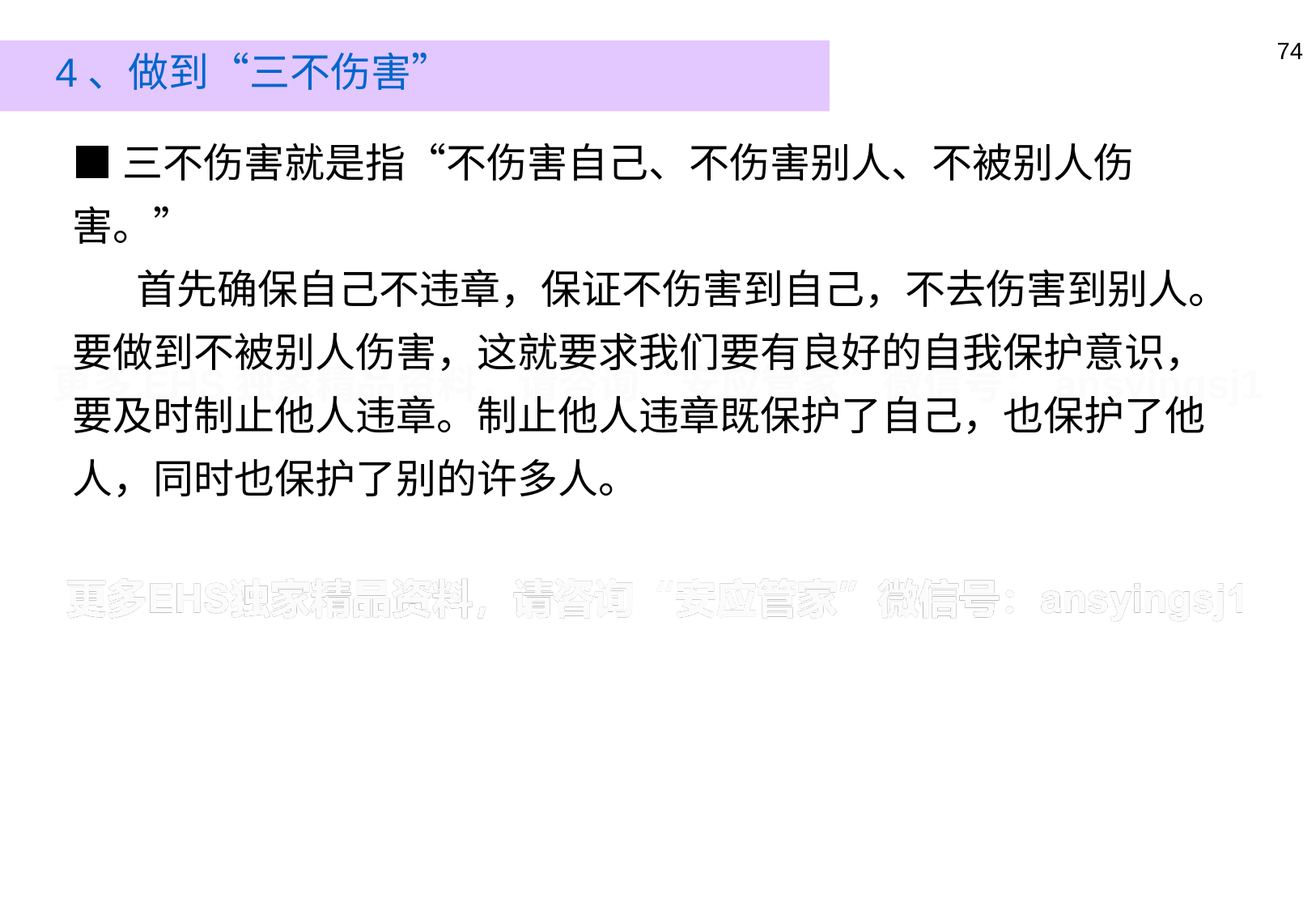

74

4、做到“三不伤害”
■三不伤害就是指“不伤害自己、不伤害别人、不被别人伤害。”
       首先确保自己不违章，保证不伤害到自己，不去伤害到别人。要做到不被别人伤害，这就要求我们要有良好的自我保护意识，要及时制止他人违章。制止他人违章既保护了自己，也保护了他人，同时也保护了别的许多人。